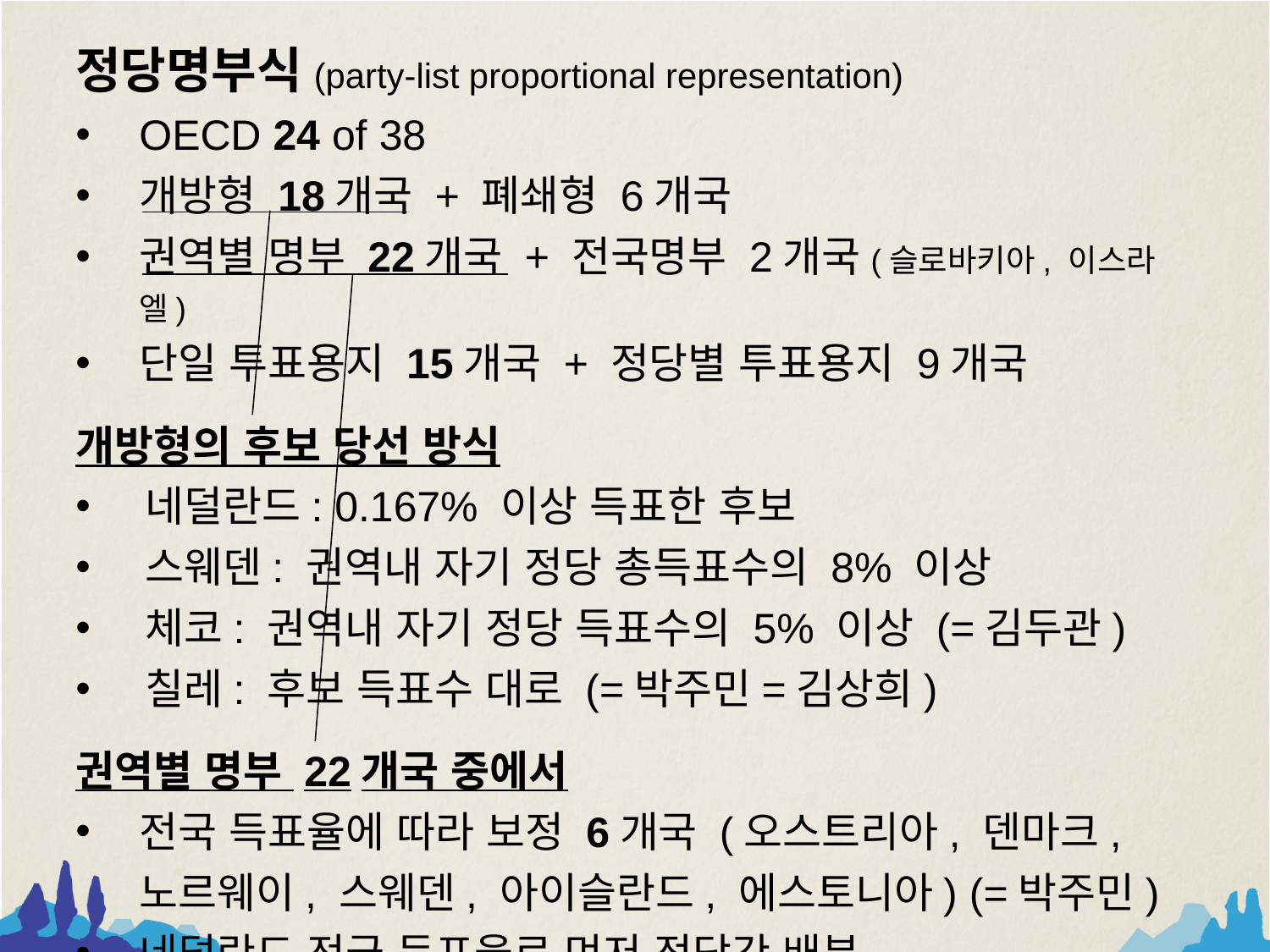

정당명부식(party-list proportional representation)
OECD 24 of 38
개방형 18개국 + 폐쇄형 6개국
권역별 명부 22개국 + 전국명부 2개국(슬로바키아, 이스라엘)
단일 투표용지 15개국 + 정당별 투표용지 9개국
개방형의 후보 당선 방식
 네덜란드: 0.167% 이상 득표한 후보
 스웨덴: 권역내 자기 정당 총득표수의 8% 이상
 체코: 권역내 자기 정당 득표수의 5% 이상 (=김두관)
 칠레: 후보 득표수 대로 (=박주민=김상희)
권역별 명부 22개국 중에서
전국 득표율에 따라 보정 6개국 (오스트리아, 덴마크, 노르웨이, 스웨덴, 아이슬란드, 에스토니아) (=박주민)
네덜란드 전국 득표율로 먼저 정당간 배분